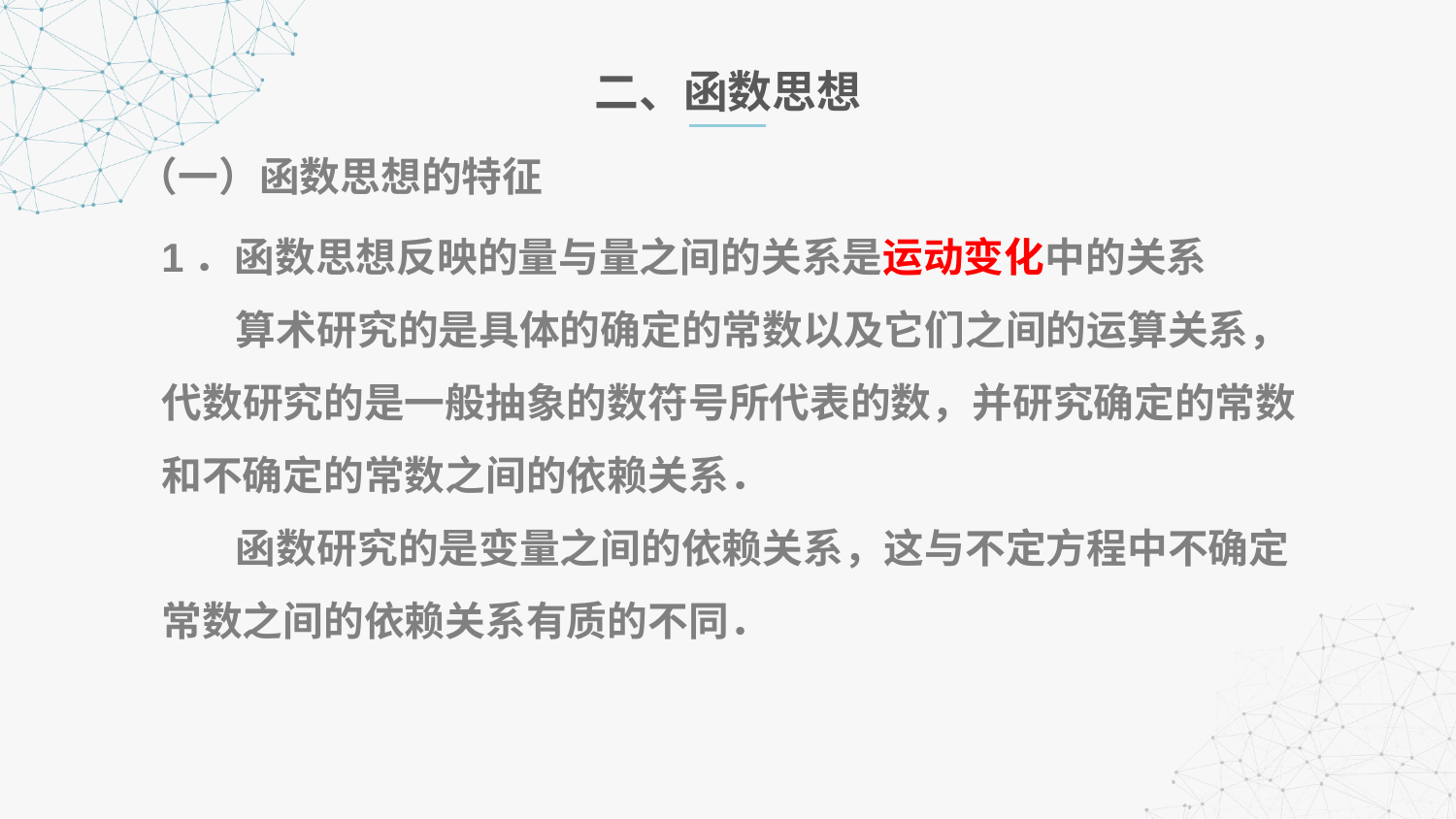

二、函数思想
（一）函数思想的特征
1．函数思想反映的量与量之间的关系是运动变化中的关系
       算术研究的是具体的确定的常数以及它们之间的运算关系，代数研究的是一般抽象的数符号所代表的数，并研究确定的常数和不确定的常数之间的依赖关系．
       函数研究的是变量之间的依赖关系，这与不定方程中不确定常数之间的依赖关系有质的不同．